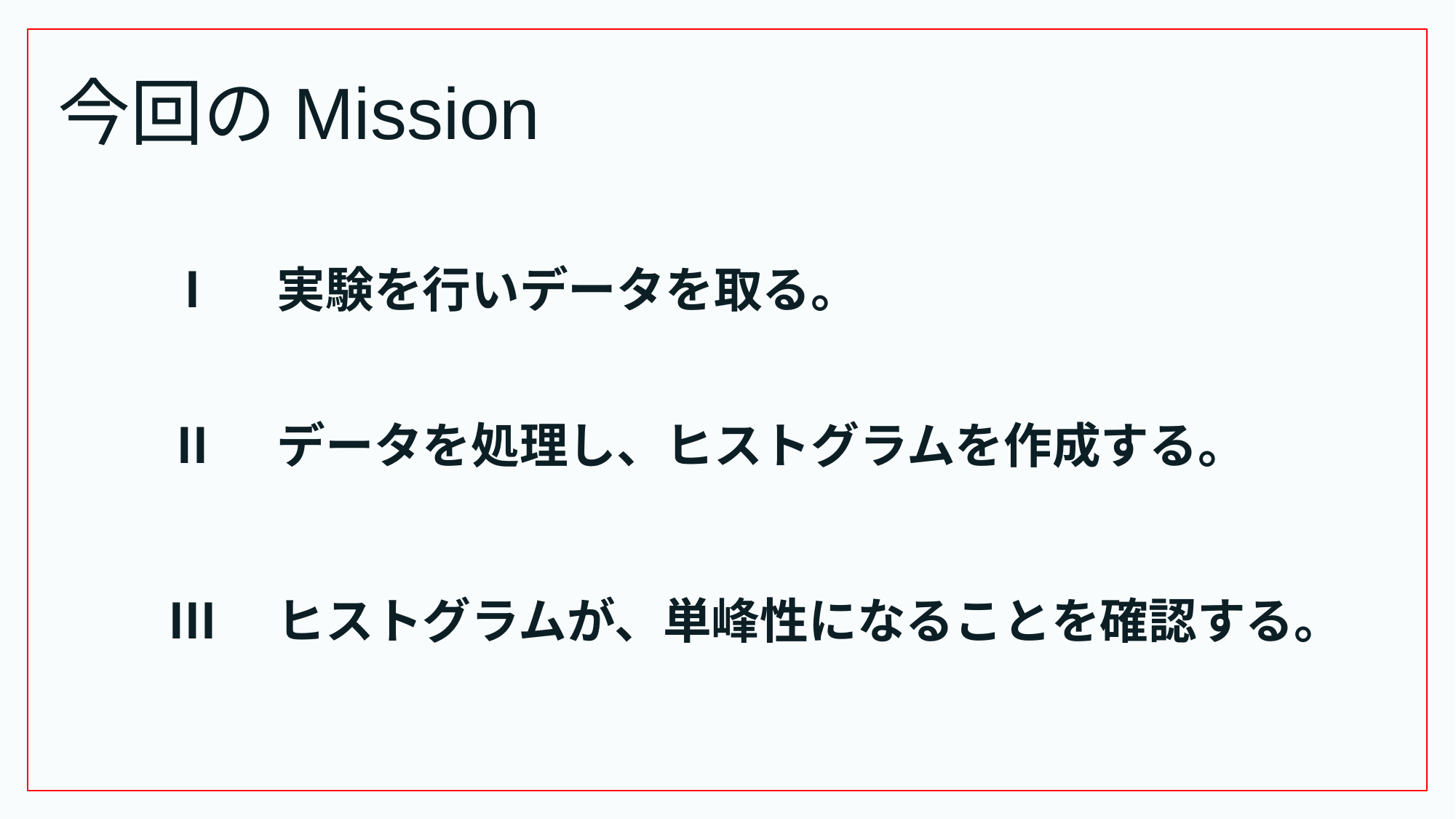

# 今回のMission
Ⅰ　実験を行いデータを取る。
Ⅱ　データを処理し、ヒストグラムを作成する。
Ⅲ　ヒストグラムが、単峰性になることを確認する。